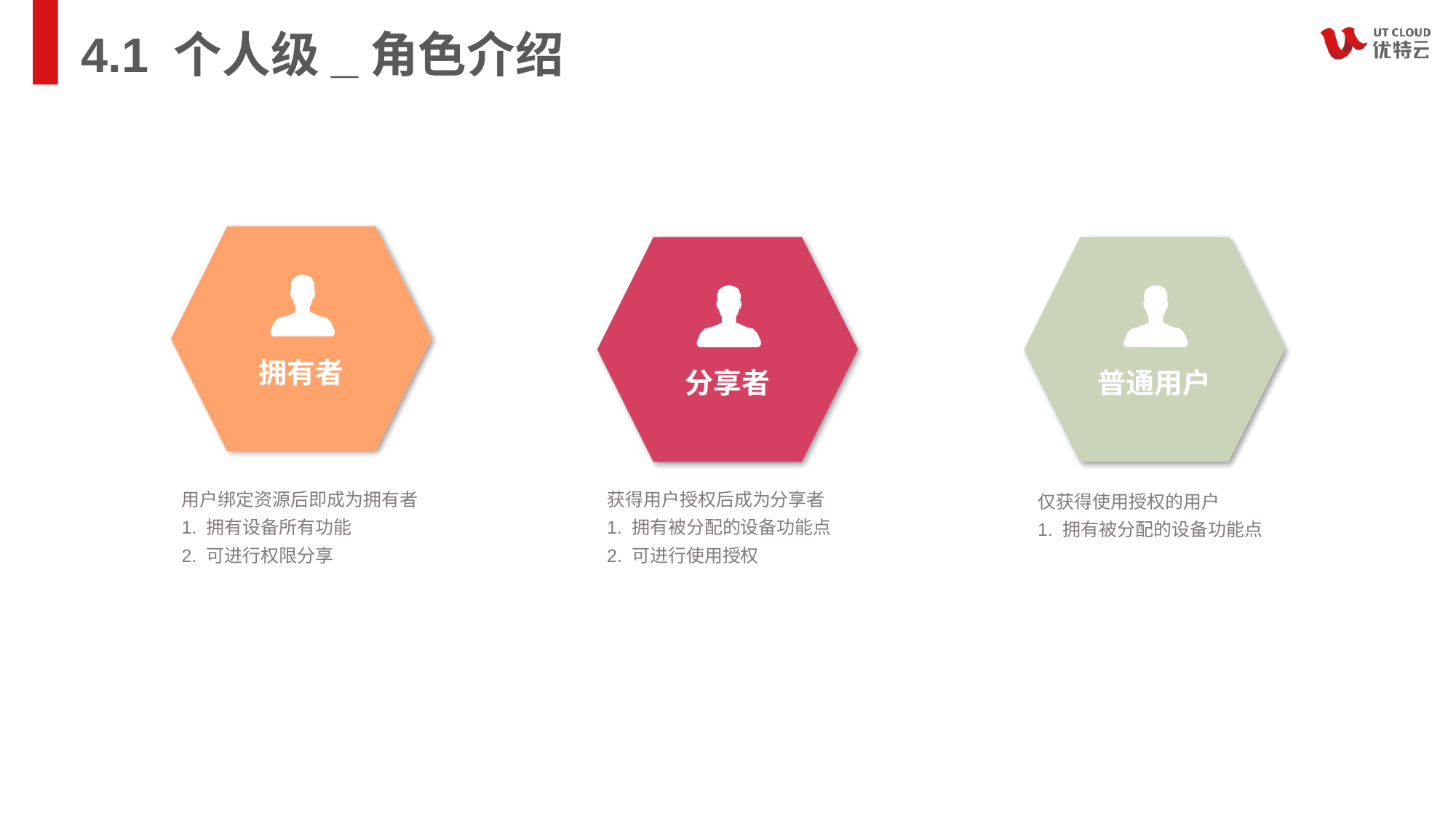

# 4.1 个人级_角色介绍

拥有者

分享者

普通用户
用户绑定资源后即成为拥有者
1. 拥有设备所有功能
2. 可进行权限分享

获得用户授权后成为分享者
1. 拥有被分配的设备功能点
2. 可进行使用授权
仅获得使用授权的用户
1. 拥有被分配的设备功能点
15